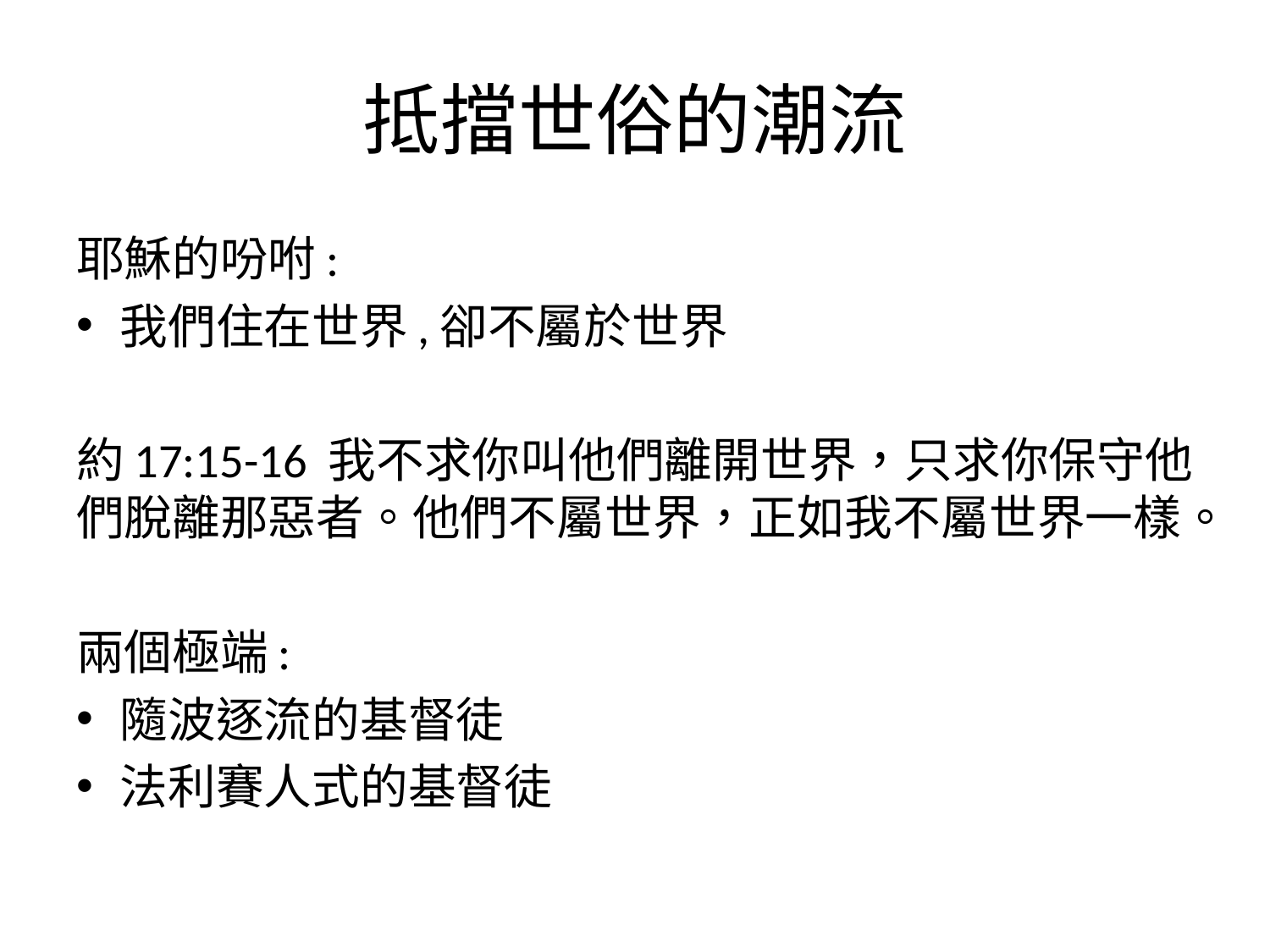

# 抵擋世俗的潮流
耶穌的吩咐:
我們住在世界,卻不屬於世界

約17:15-16 我不求你叫他們離開世界，只求你保守他們脫離那惡者。他們不屬世界，正如我不屬世界一樣。

兩個極端:
隨波逐流的基督徒
法利賽人式的基督徒